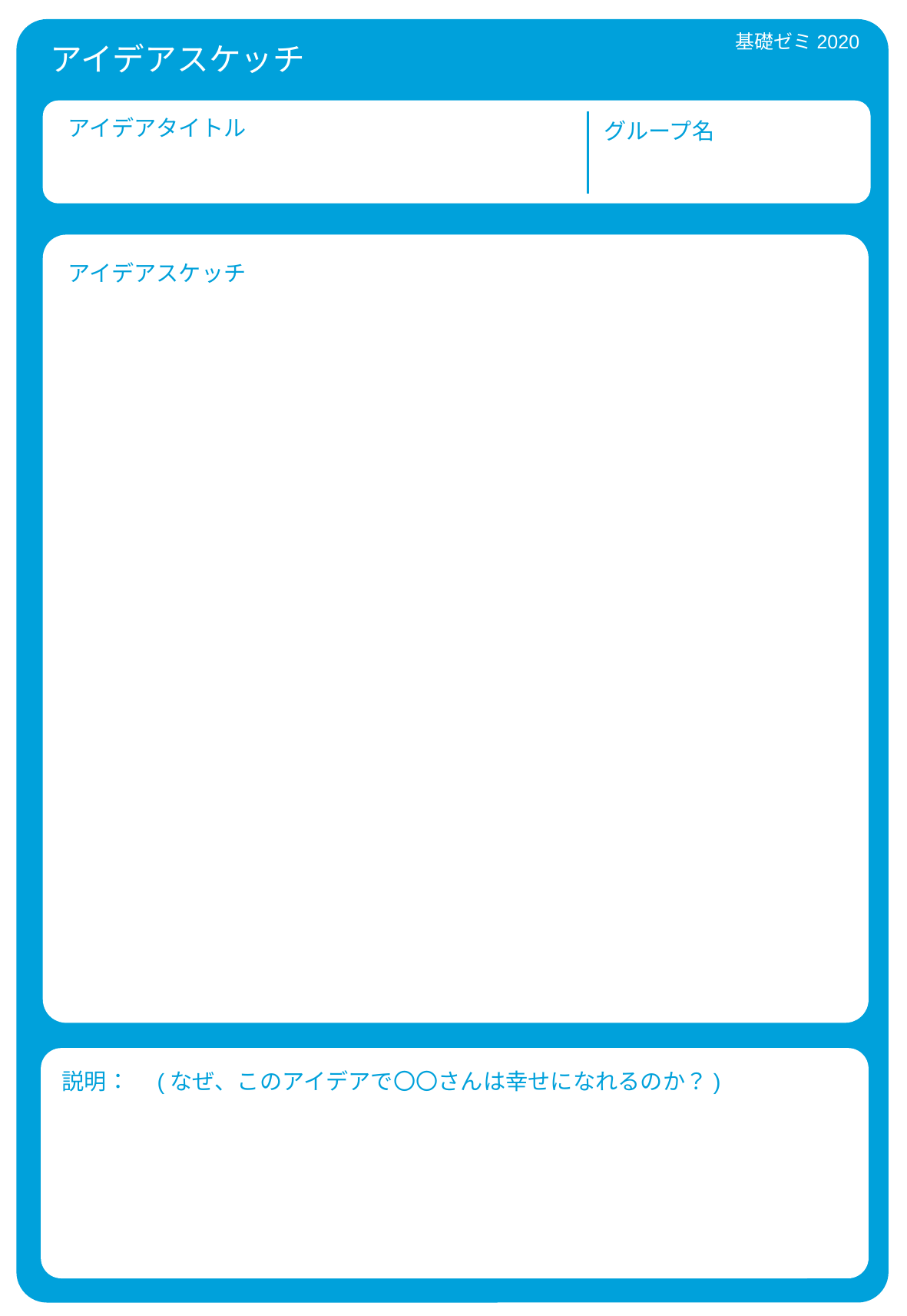

基礎ゼミ2020
アイデアスケッチ

アイデアタイトル
グループ名

アイデアスケッチ

説明：　(なぜ、このアイデアで〇〇さんは幸せになれるのか？)